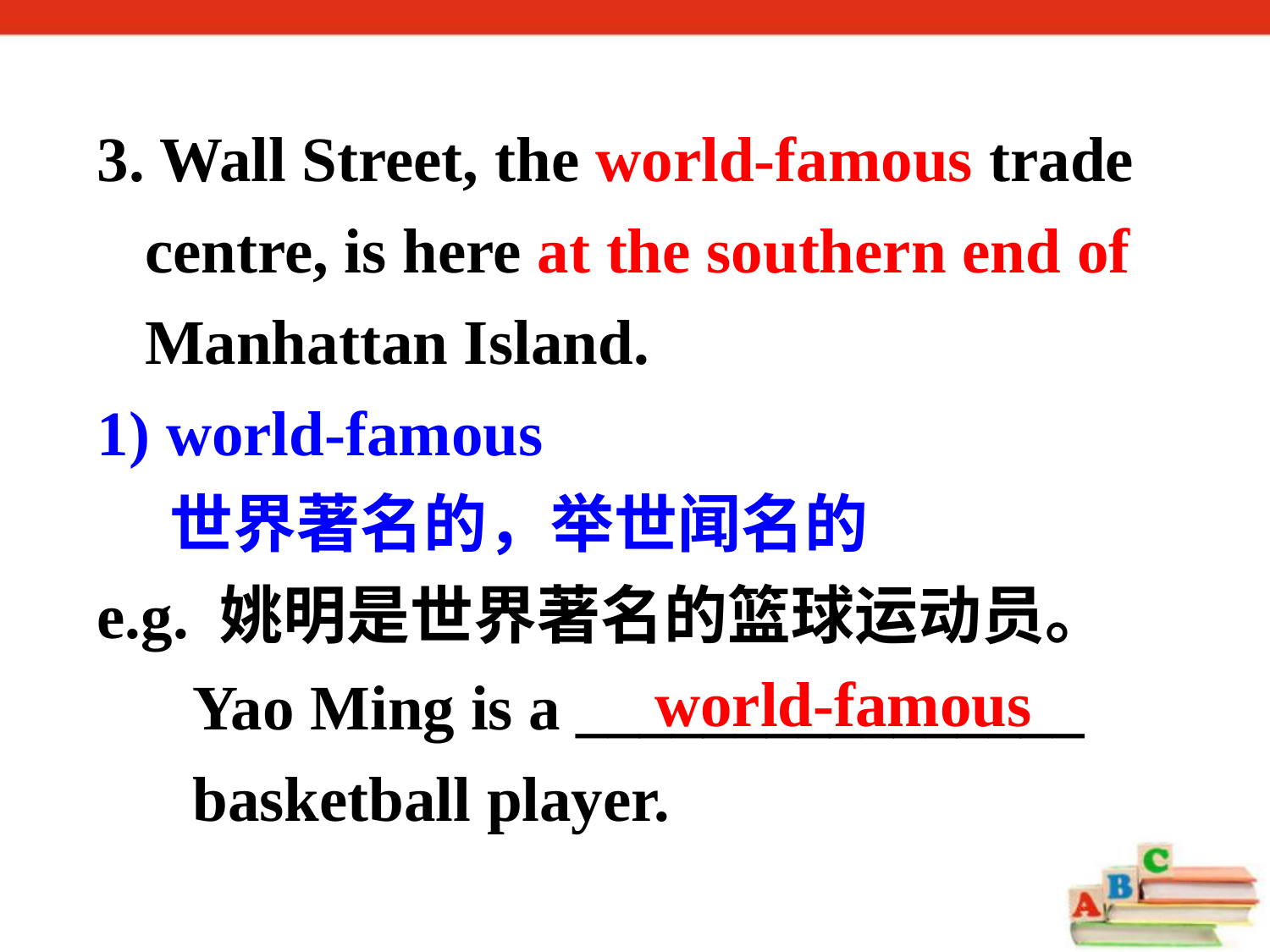

3. Wall Street, the world-famous trade centre, is here at the southern end of Manhattan Island.
 world-famous
    世界著名的，举世闻名的
e.g. 姚明是世界著名的篮球运动员。
      Yao Ming is a ________________
      basketball player.
world-famous